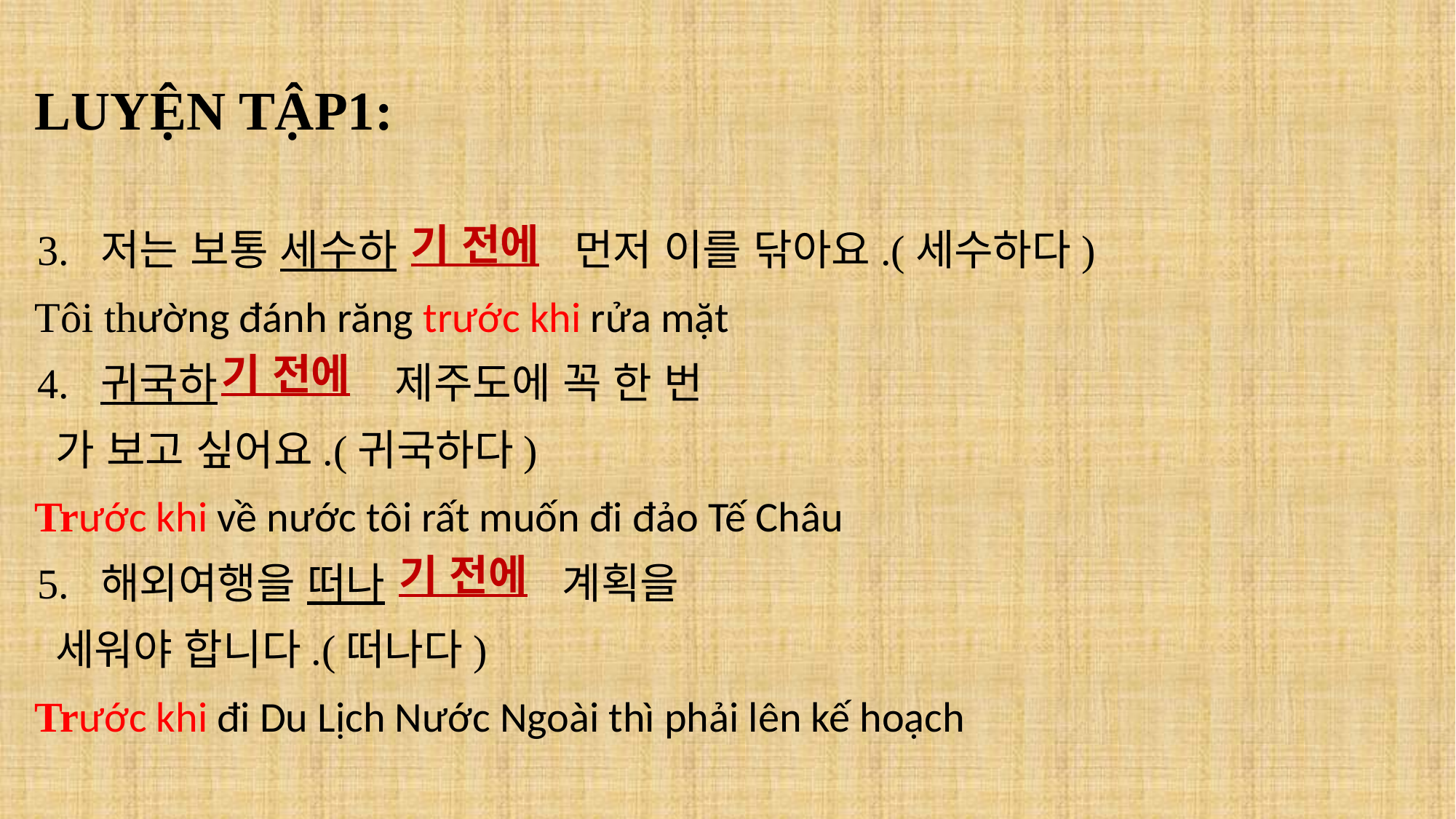

LUYỆN TẬP1:

      3.  저는 보통 세수하               먼저 이를 닦아요.(세수하다)
Tôi thường đánh răng trước khi rửa mặt
      4.  귀국하               제주도에 꼭 한 번
      가 보고 싶어요.(귀국하다)
Trước khi về nước tôi rất muốn đi đảo Tế Châu
      5.  해외여행을 떠나               계획을
      세워야 합니다.(떠나다)
Trước khi đi Du Lịch Nước Ngoài thì phải lên kế hoạch
기 전에
기 전에
기 전에